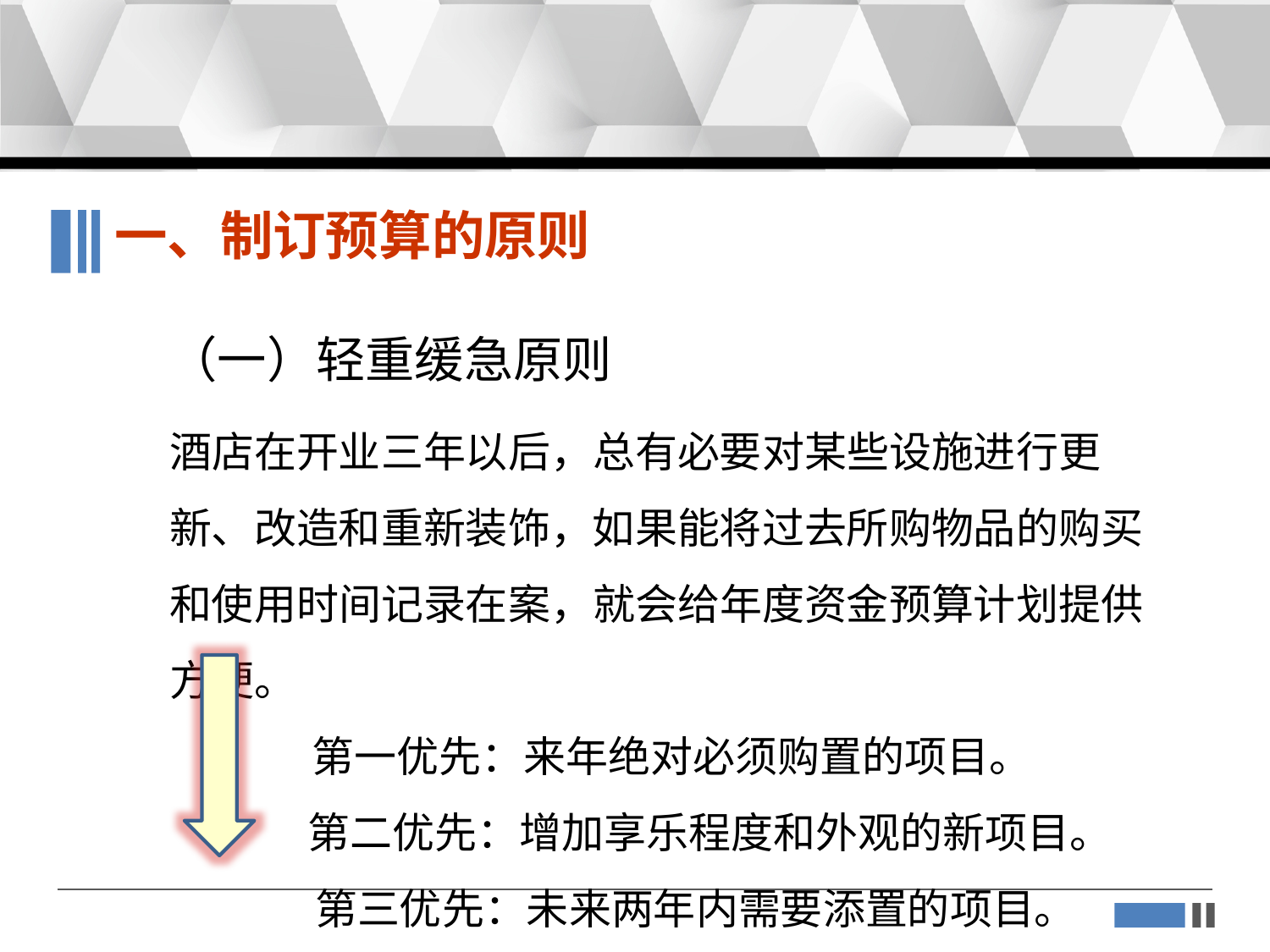

一、制订预算的原则

（一）轻重缓急原则
酒店在开业三年以后，总有必要对某些设施进行更新、改造和重新装饰，如果能将过去所购物品的购买和使用时间记录在案，就会给年度资金预算计划提供方便。
第一优先：来年绝对必须购置的项目。
       第二优先：增加享乐程度和外观的新项目。
    第三优先：未来两年内需要添置的项目。